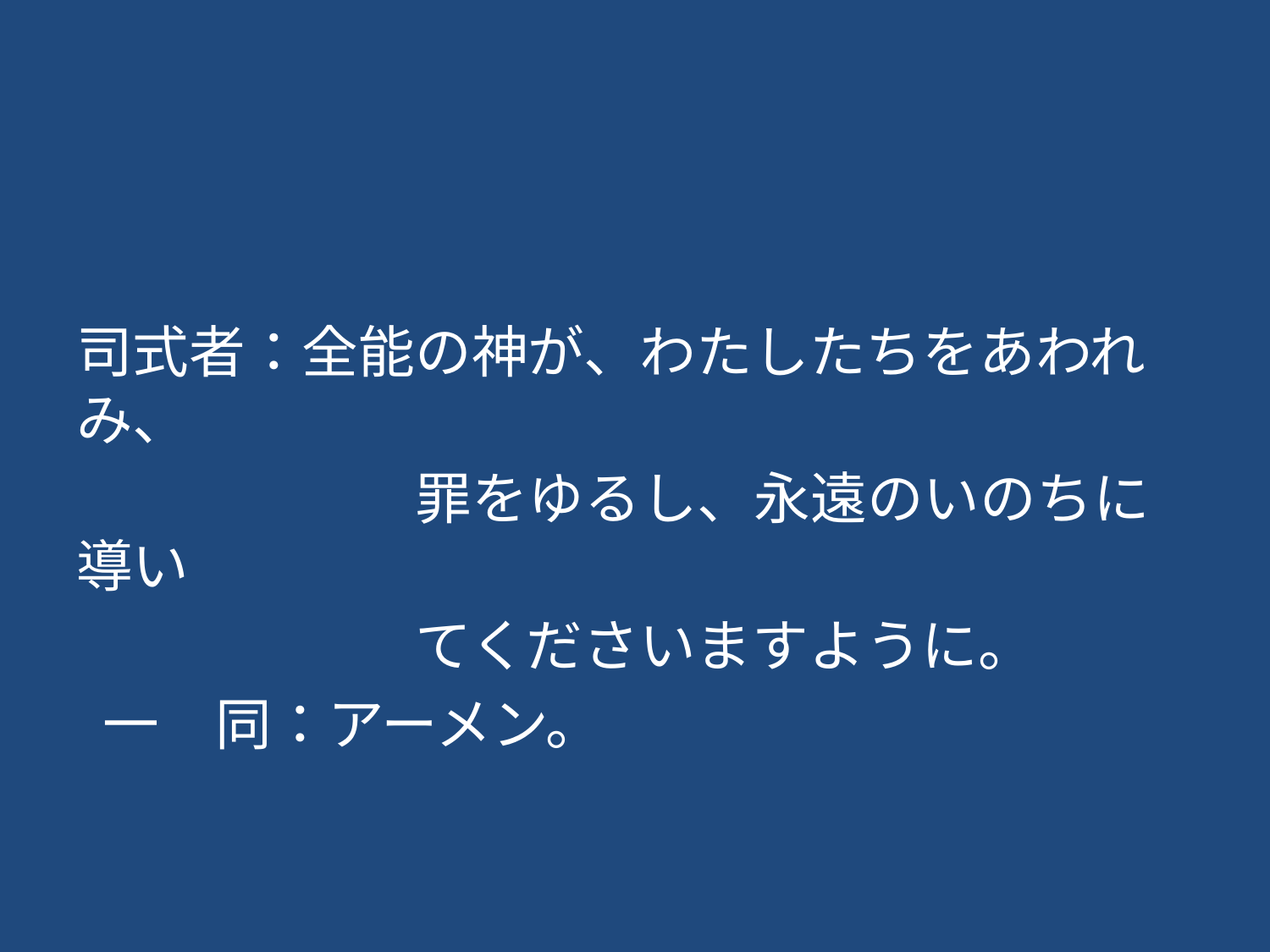

#
司式者：全能の神が、わたしたちをあわれみ、
　　　　　　罪をゆるし、永遠のいのちに導い
　　　　　　てくださいますように。
 一　同：アーメン。